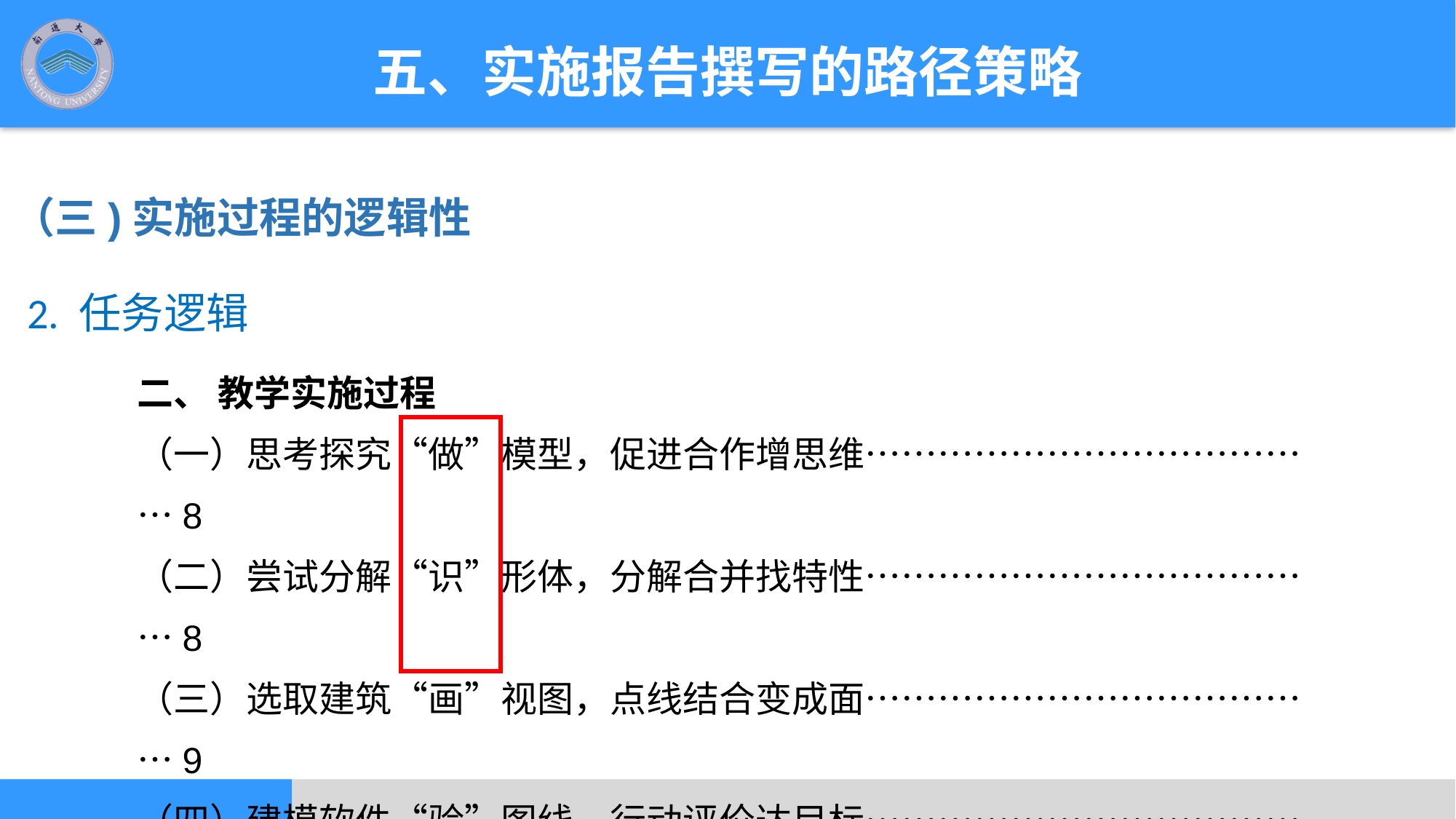

五、实施报告撰写的路径策略
（三)实施过程的逻辑性
2. 任务逻辑
二、 教学实施过程
（一）思考探究“做”模型，促进合作增思维…………………………………8
（二）尝试分解“识”形体，分解合并找特性…………………………………8
（三）选取建筑“画”视图，点线结合变成面…………………………………9
（四）建模软件“验”图线，行动评价达目标…………………………………9